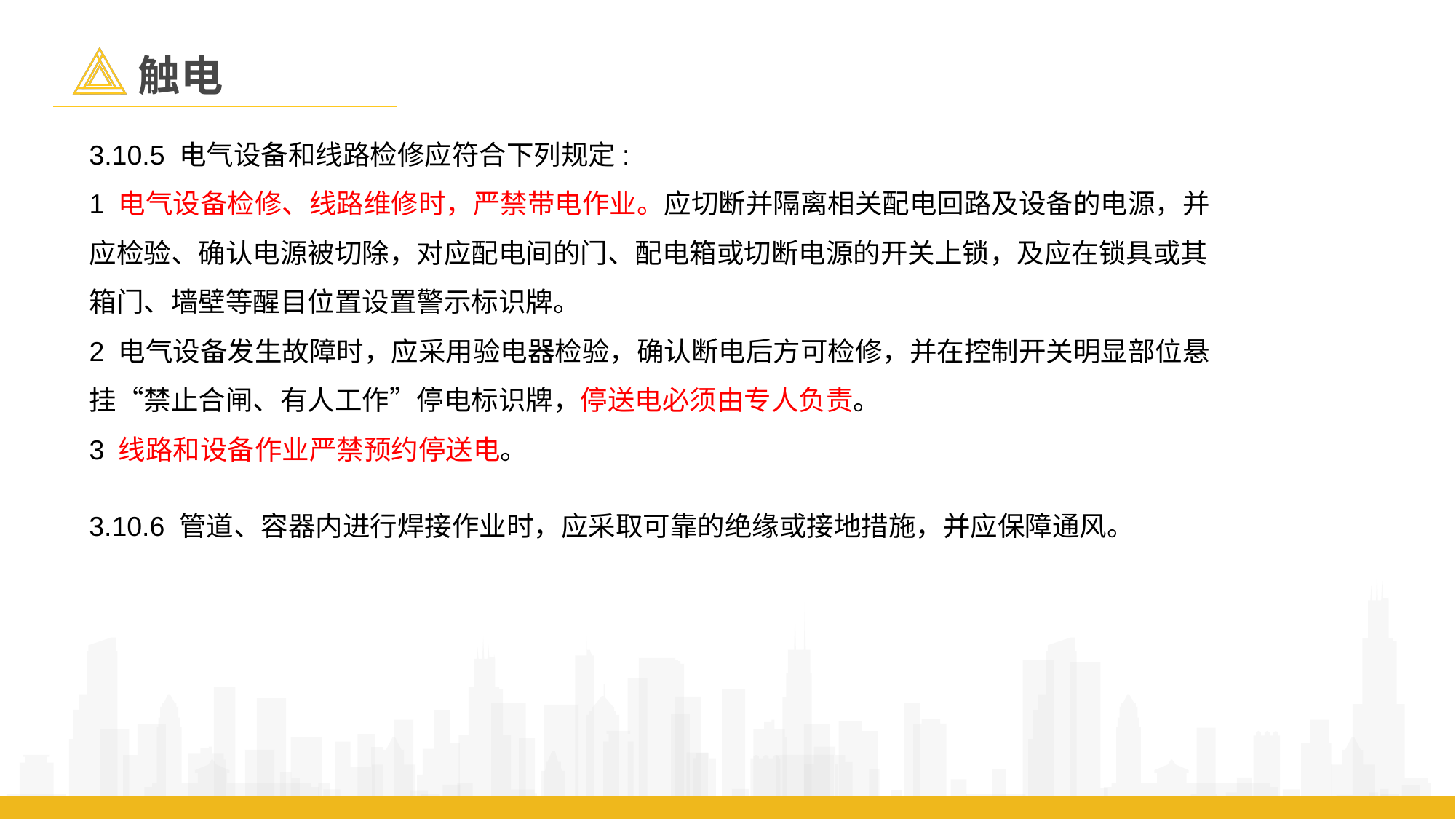

触电
3.10.5 电气设备和线路检修应符合下列规定:
1 电气设备检修、线路维修时，严禁带电作业。应切断并隔离相关配电回路及设备的电源，并应检验、确认电源被切除，对应配电间的门、配电箱或切断电源的开关上锁，及应在锁具或其箱门、墙壁等醒目位置设置警示标识牌。
2 电气设备发生故障时，应采用验电器检验，确认断电后方可检修，并在控制开关明显部位悬挂“禁止合闸、有人工作”停电标识牌，停送电必须由专人负责。
3 线路和设备作业严禁预约停送电。
3.10.6 管道、容器内进行焊接作业时，应采取可靠的绝缘或接地措施，并应保障通风。